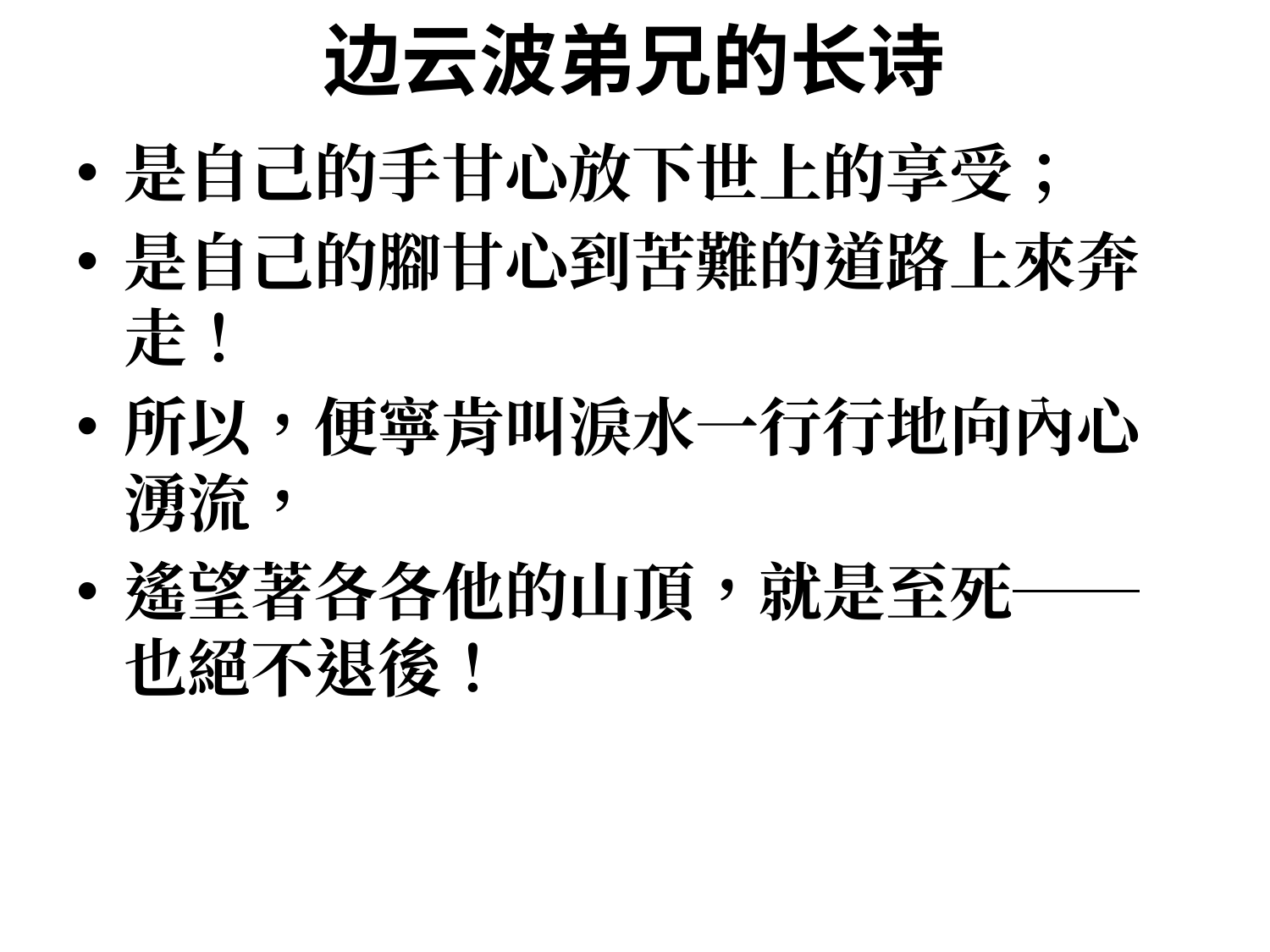

# 边云波弟兄的长诗
是自己的手甘心放下世上的享受；
是自己的腳甘心到苦難的道路上來奔走！
所以，便寧肯叫淚水一行行地向內心湧流，
遙望著各各他的山頂，就是至死──也絕不退後！